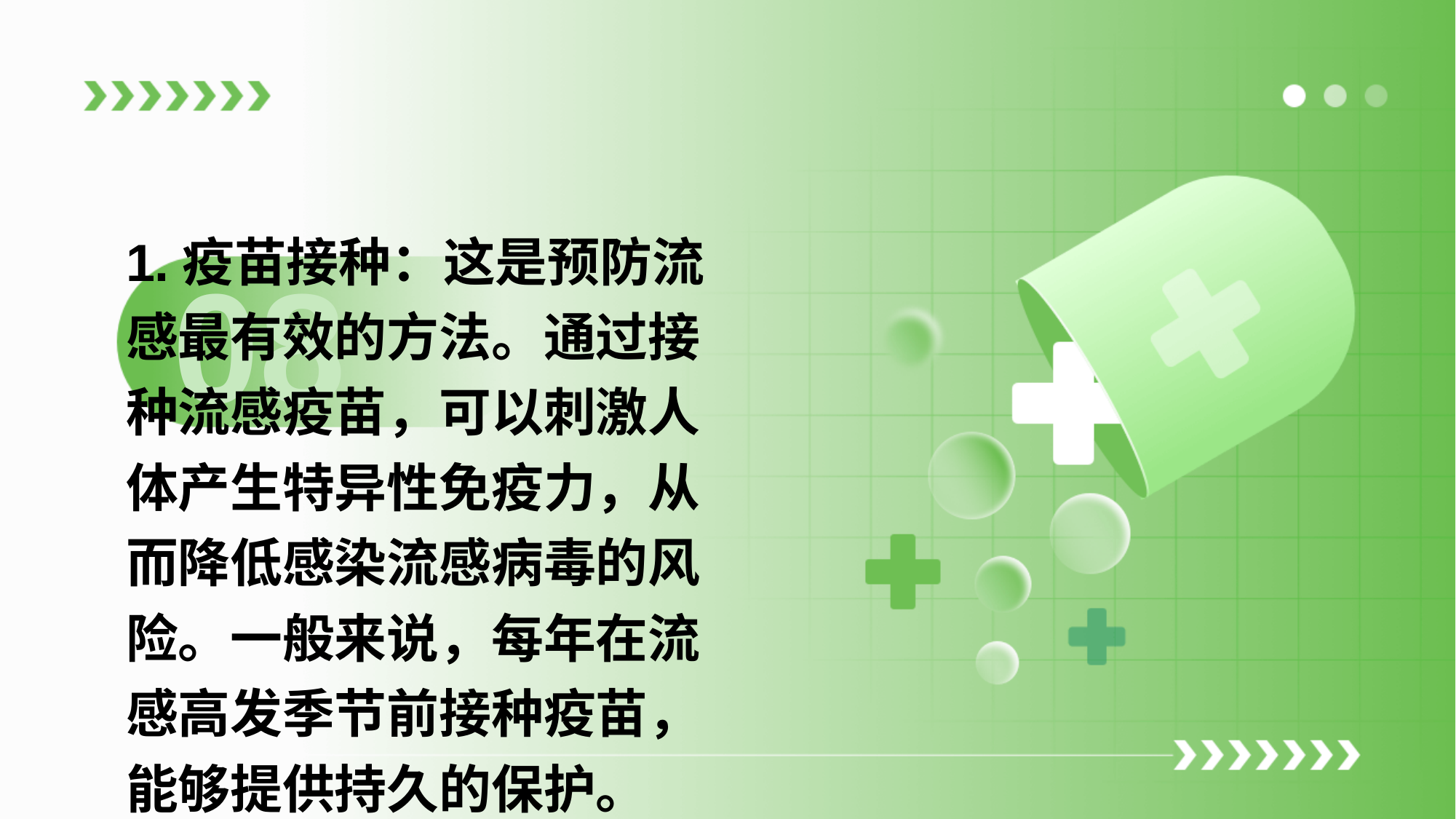

08
1.疫苗接种：这是预防流感最有效的方法。通过接种流感疫苗，可以刺激人体产生特异性免疫力，从而降低感染流感病毒的风险。一般来说，每年在流感高发季节前接种疫苗，能够提供持久的保护。